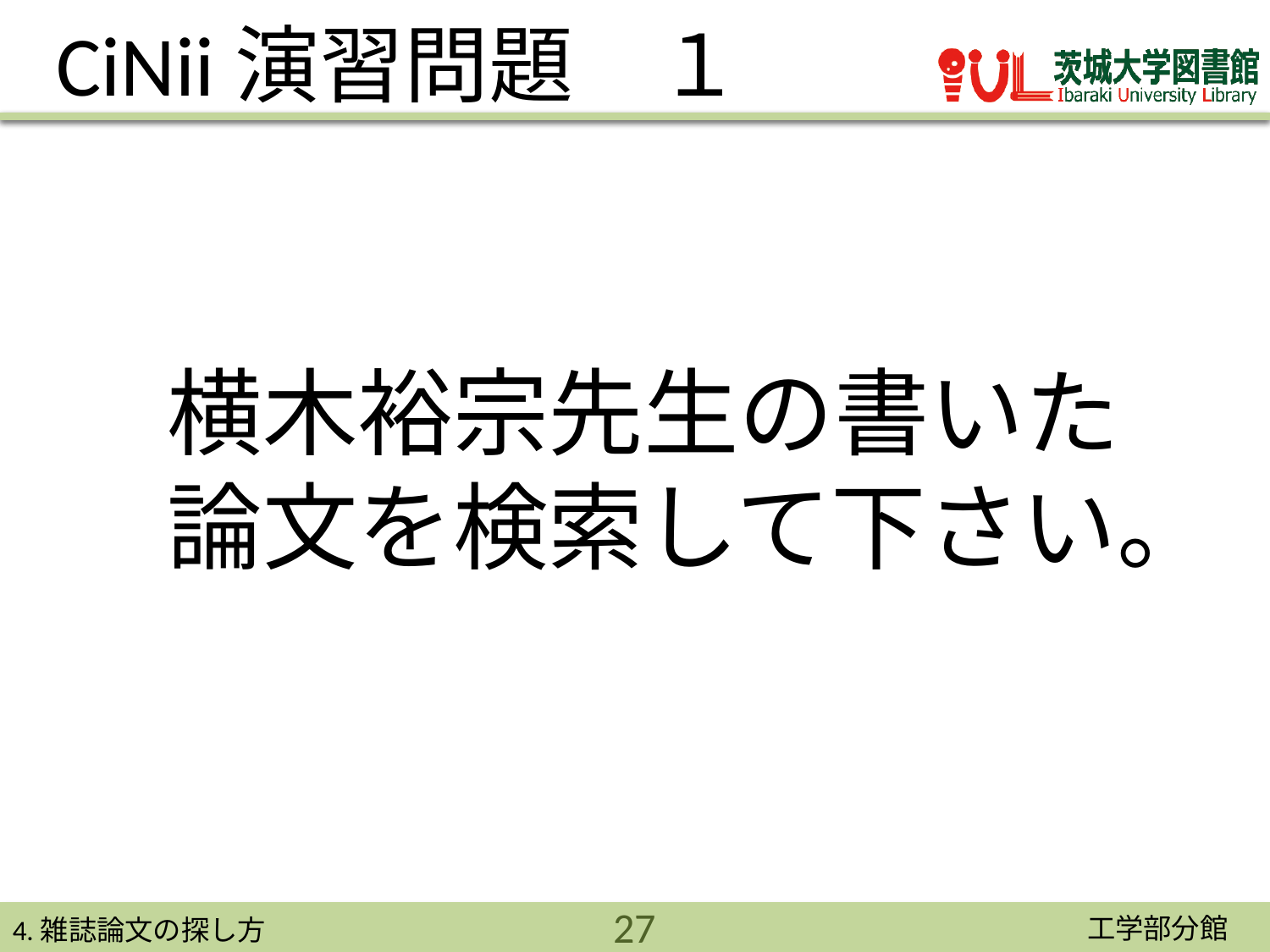

# CiNii演習問題　１
横木裕宗先生の書いた
論文を検索して下さい。
27
4.雑誌論文の探し方